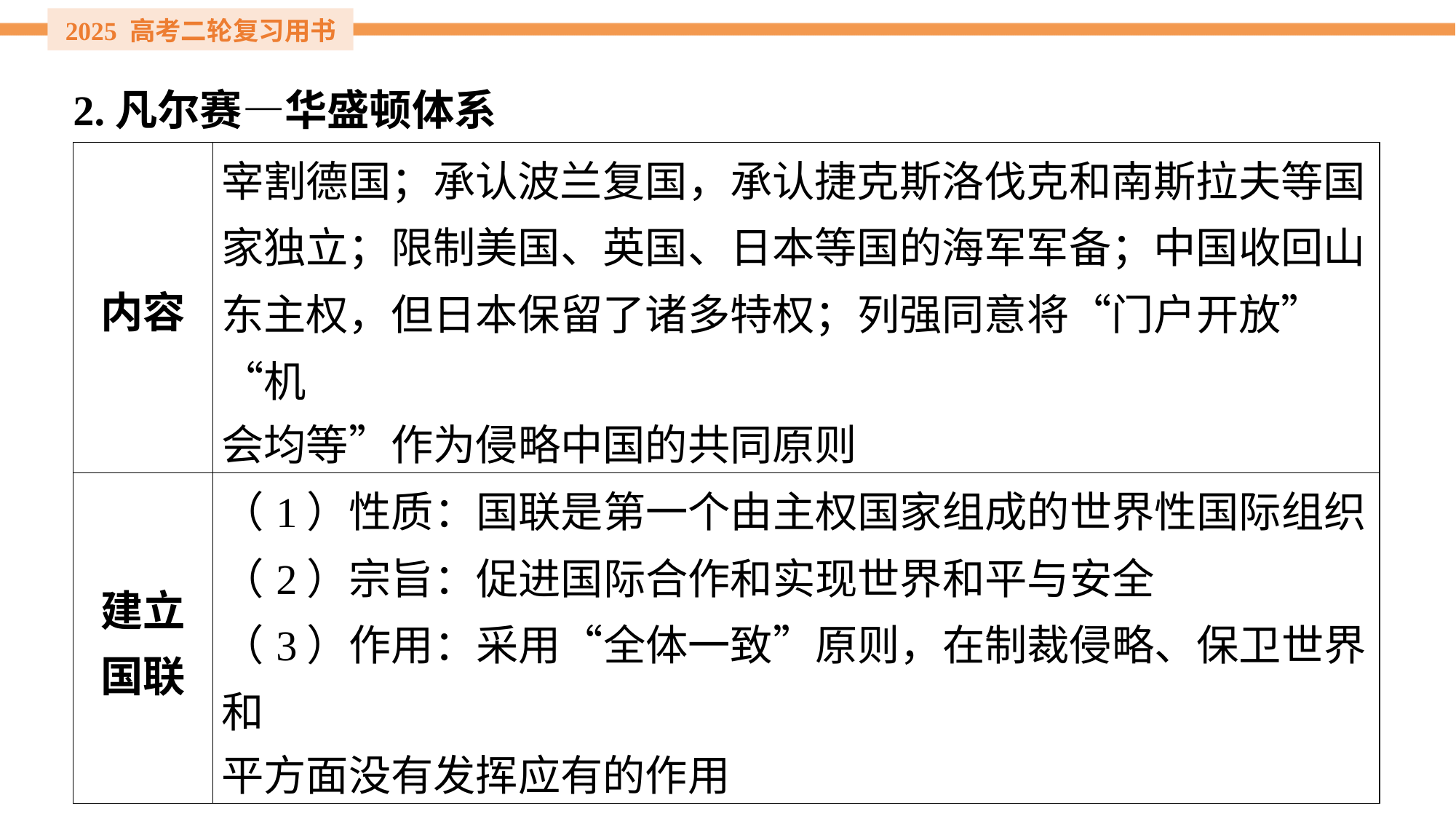

2.凡尔赛—华盛顿体系
| 内容 | 宰割德国；承认波兰复国，承认捷克斯洛伐克和南斯拉夫等国 家独立；限制美国、英国、日本等国的海军军备；中国收回山 东主权，但日本保留了诸多特权；列强同意将“门户开放”“机 会均等”作为侵略中国的共同原则 |
| --- | --- |
| 建立 国联 | （1）性质：国联是第一个由主权国家组成的世界性国际组织 （2）宗旨：促进国际合作和实现世界和平与安全 （3）作用：采用“全体一致”原则，在制裁侵略、保卫世界和 平方面没有发挥应有的作用 |